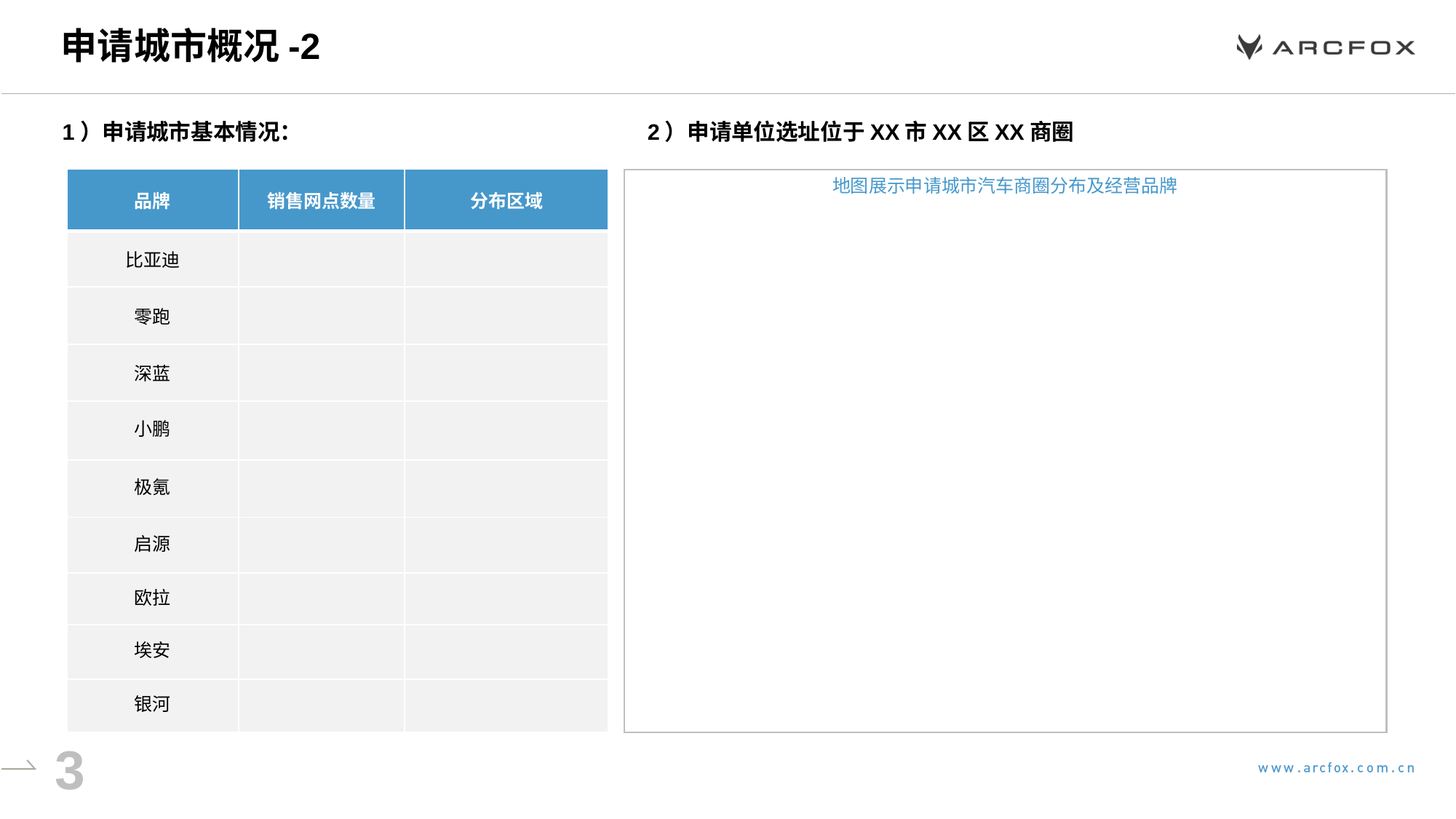

# 申请城市概况-2
2）申请单位选址位于XX市XX区XX商圈
1）申请城市基本情况：
| 品牌 | 销售网点数量 | 分布区域 |
| --- | --- | --- |
| 比亚迪 |  |  |
| 零跑 |  |  |
| 深蓝 |  |  |
| 小鹏 |  |  |
| 极氪 |  |  |
| 启源 |  |  |
| 欧拉 |  |  |
| 埃安 |  |  |
| 银河 |  |  |
地图展示申请城市汽车商圈分布及经营品牌